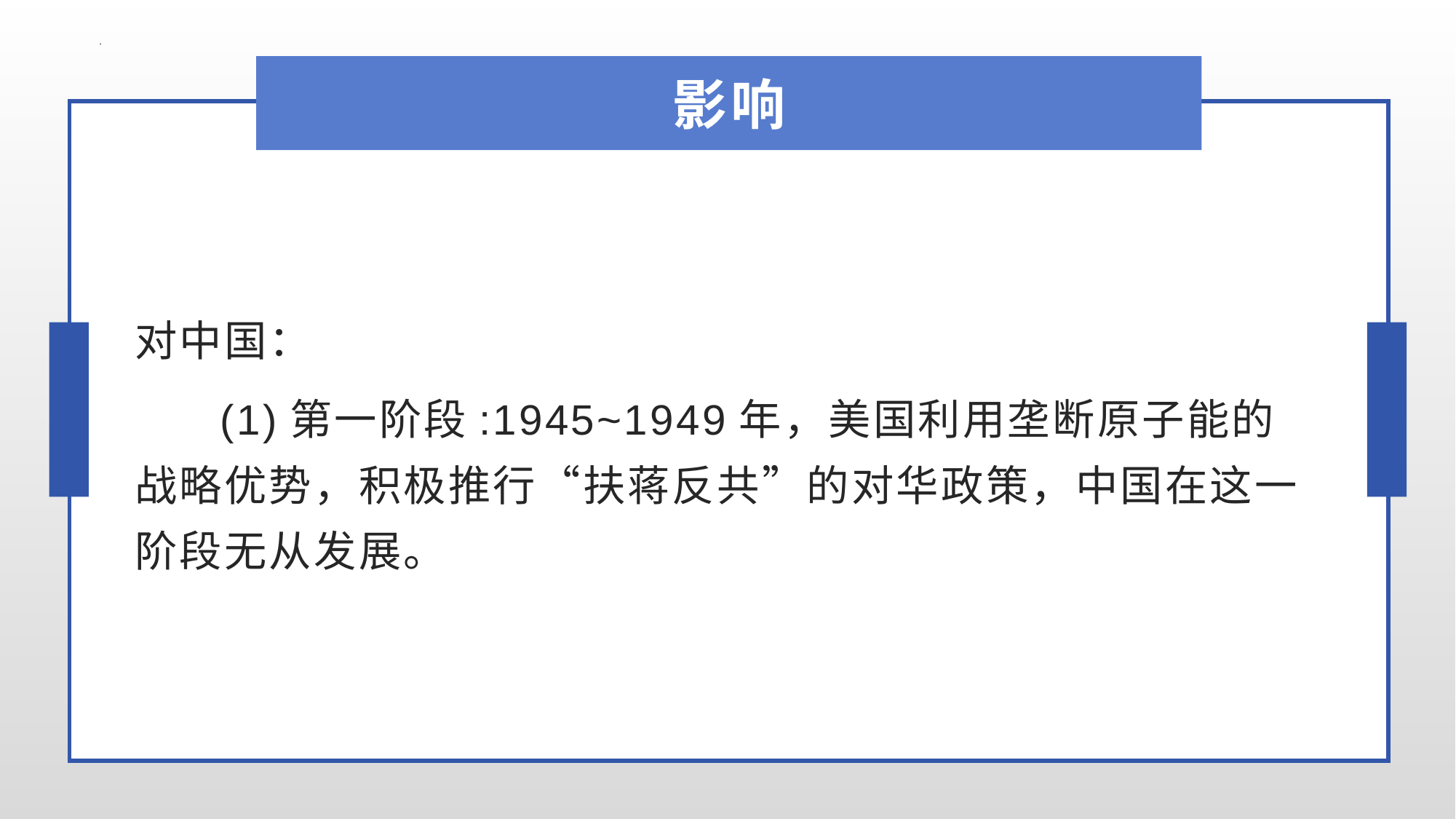

影响

对中国：
      (1)第一阶段:1945~1949年，美国利用垄断原子能的战略优势，积极推行“扶蒋反共”的对华政策，中国在这一阶段无从发展。